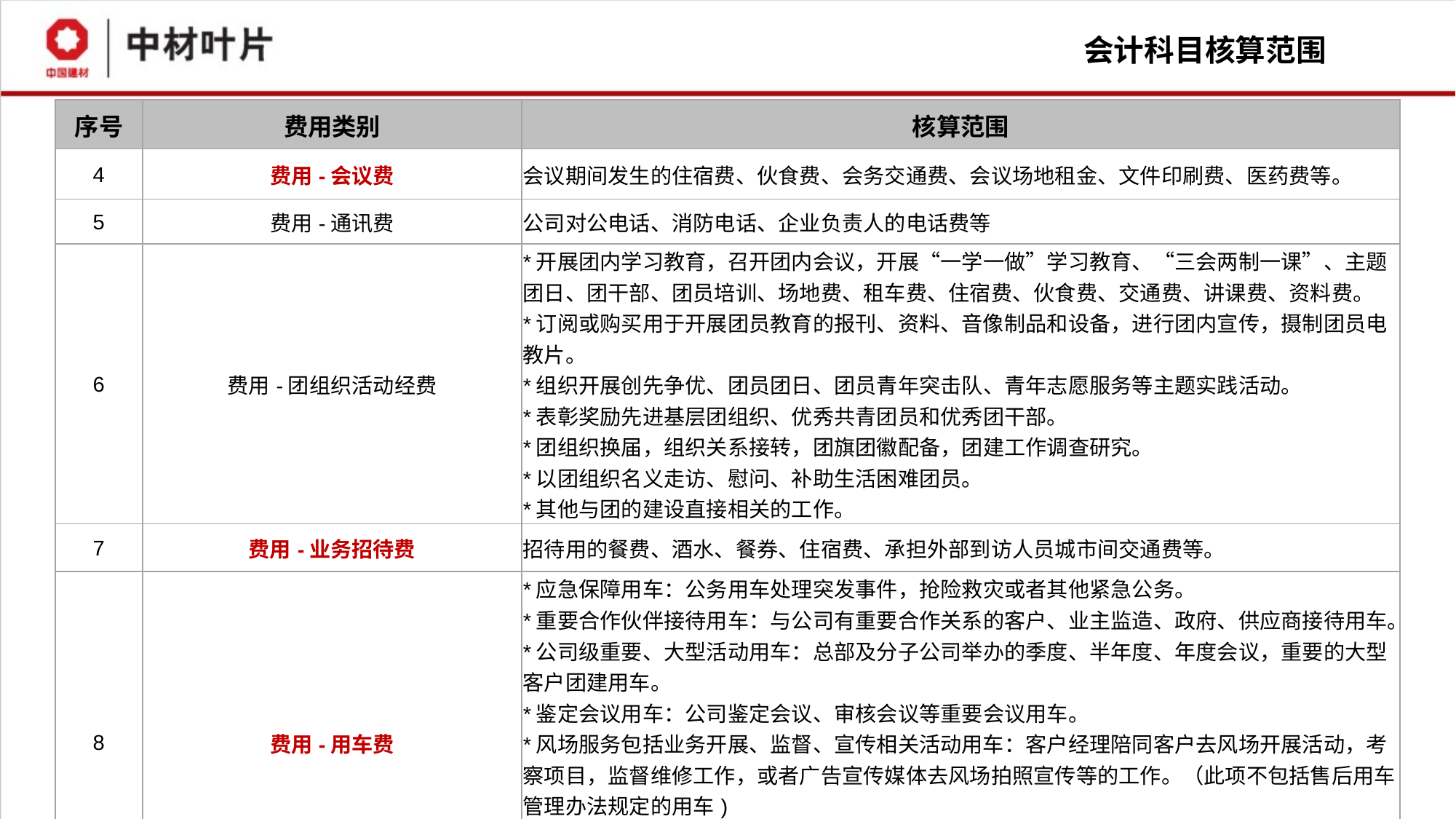

会计科目核算范围
| 序号 | 费用类别 | 核算范围 |
| --- | --- | --- |
| 4 | 费用-会议费 | 会议期间发生的住宿费、伙食费、会务交通费、会议场地租金、文件印刷费、医药费等。 |
| 5 | 费用-通讯费 | 公司对公电话、消防电话、企业负责人的电话费等 |
| 6 | 费用-团组织活动经费 | \*开展团内学习教育，召开团内会议，开展“一学一做”学习教育、“三会两制一课”、主题团日、团干部、团员培训、场地费、租车费、住宿费、伙食费、交通费、讲课费、资料费。 \*订阅或购买用于开展团员教育的报刊、资料、音像制品和设备，进行团内宣传，摄制团员电教片。 \*组织开展创先争优、团员团日、团员青年突击队、青年志愿服务等主题实践活动。 \*表彰奖励先进基层团组织、优秀共青团员和优秀团干部。 \*团组织换届，组织关系接转，团旗团徽配备，团建工作调查研究。 \*以团组织名义走访、慰问、补助生活困难团员。 \*其他与团的建设直接相关的工作。 |
| 7 | 费用-业务招待费 | 招待用的餐费、酒水、餐券、住宿费、承担外部到访人员城市间交通费等。 |
| 8 | 费用-用车费 | \*应急保障用车：公务用车处理突发事件，抢险救灾或者其他紧急公务。 \*重要合作伙伴接待用车：与公司有重要合作关系的客户、业主监造、政府、供应商接待用车。 \*公司级重要、大型活动用车：总部及分子公司举办的季度、半年度、年度会议，重要的大型客户团建用车。 \*鉴定会议用车：公司鉴定会议、审核会议等重要会议用车。 \*风场服务包括业务开展、监督、宣传相关活动用车：客户经理陪同客户去风场开展活动，考察项目，监督维修工作，或者广告宣传媒体去风场拍照宣传等的工作。（此项不包括售后用车管理办法规定的用车) \*携带公司印鉴、证照的资金、税务等关键业务用车:携带公司重要印鉴，比如公章，财务章，法人章去银行、税务局、社保局等地办理公司的用车行为。 \*除了以上规定以外的用车不可以报销用车费，按照差旅费管理办法等制度报销。 |